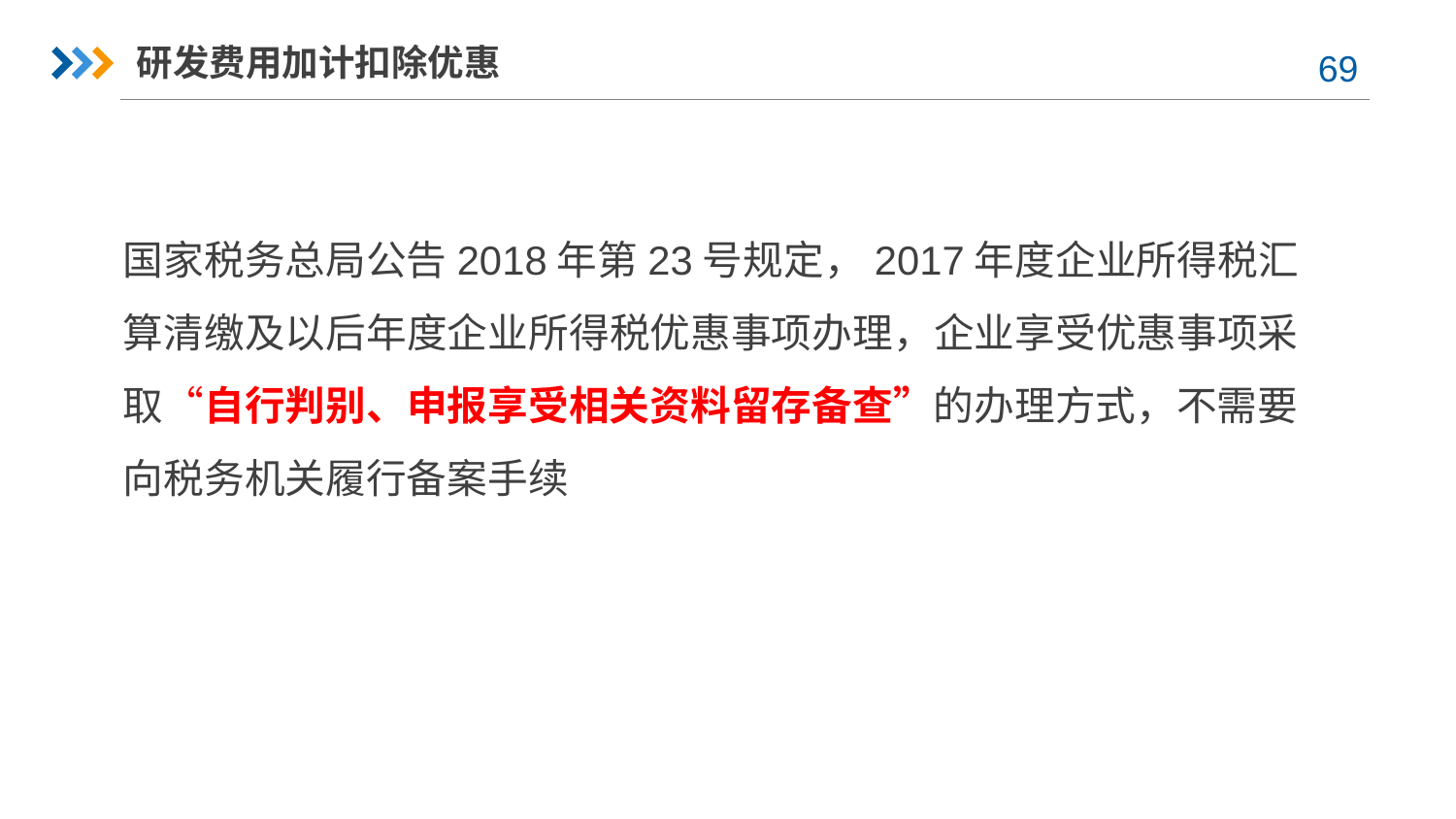

研发费用加计扣除优惠
国家税务总局公告2018年第23号规定，2017年度企业所得税汇算清缴及以后年度企业所得税优惠事项办理，企业享受优惠事项采取“自行判别、申报享受相关资料留存备查”的办理方式，不需要向税务机关履行备案手续